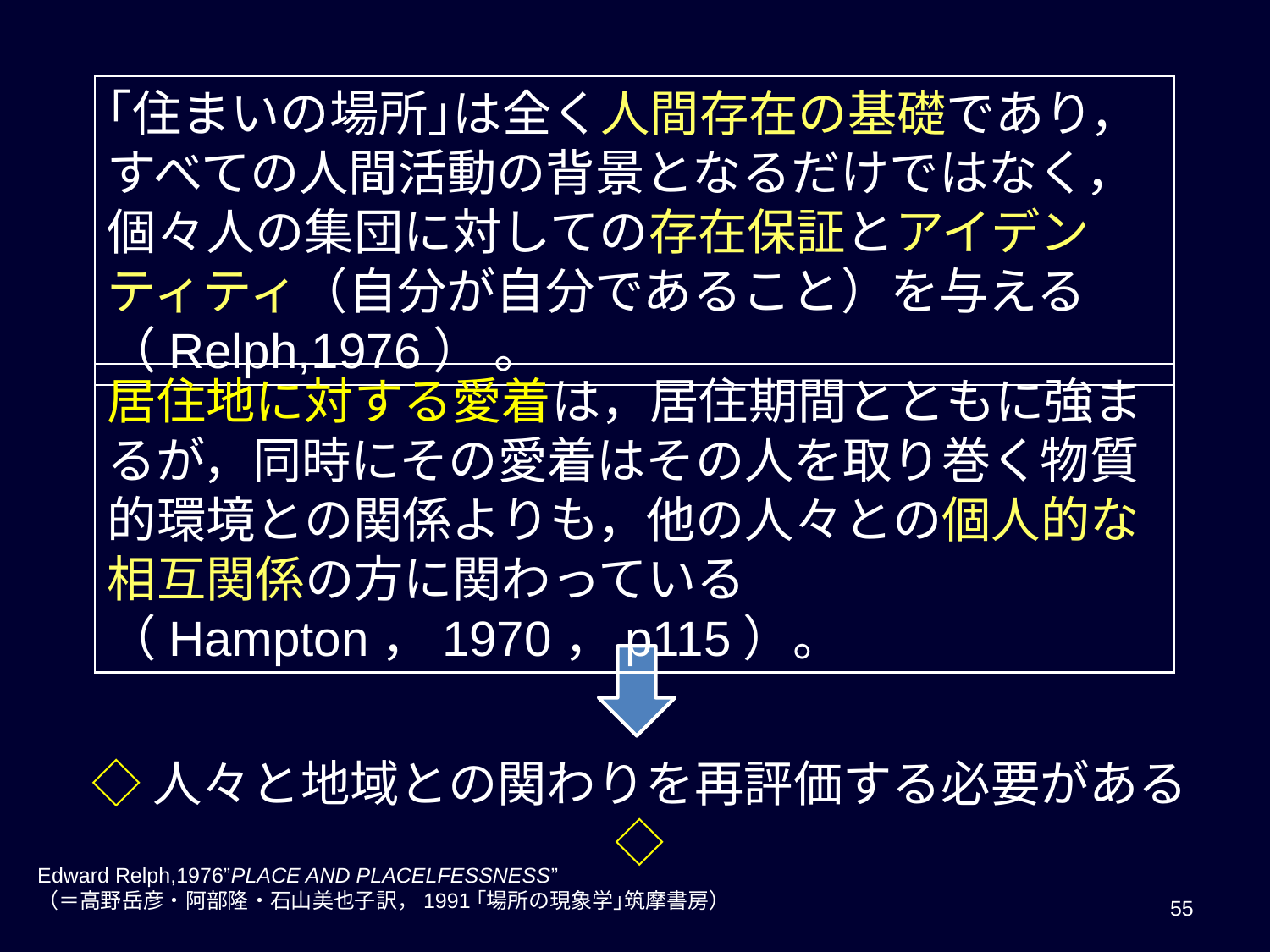

｢住まいの場所｣は全く人間存在の基礎であり，すべての人間活動の背景となるだけではなく，個々人の集団に対しての存在保証とアイデンティティ（自分が自分であること）を与える（Relph,1976） 。
居住地に対する愛着は，居住期間とともに強まるが，同時にその愛着はその人を取り巻く物質的環境との関係よりも，他の人々との個人的な相互関係の方に関わっている（Hampton，1970，p115）。

◇人々と地域との関わりを再評価する必要がある◇
Edward Relph,1976”PLACE AND PLACELFESSNESS”
（＝高野岳彦・阿部隆・石山美也子訳，1991｢場所の現象学｣筑摩書房）
55